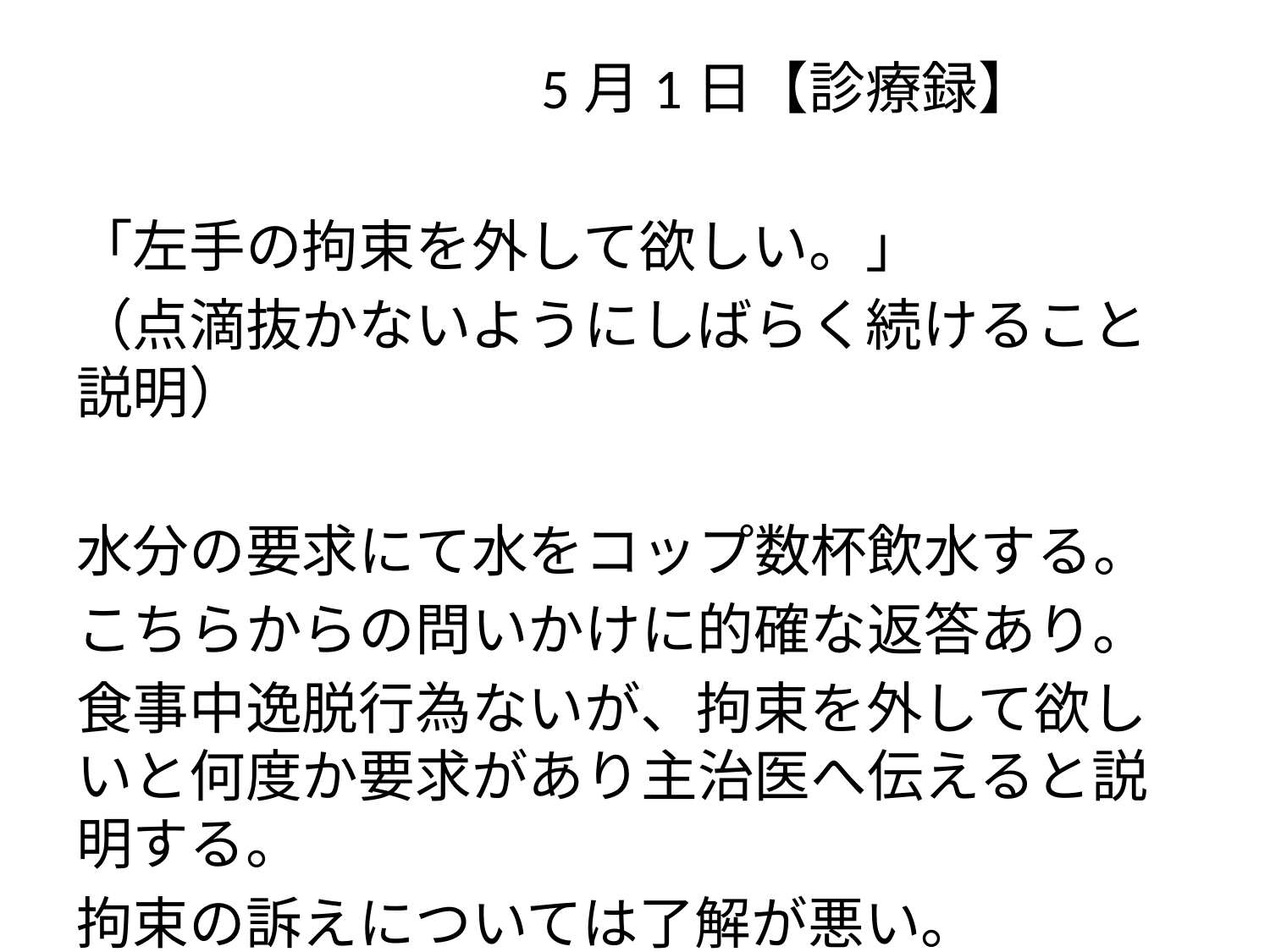

5月1日【診療録】

「左手の拘束を外して欲しい。」
（点滴抜かないようにしばらく続けること説明）

水分の要求にて水をコップ数杯飲水する。
こちらからの問いかけに的確な返答あり。
食事中逸脱行為ないが、拘束を外して欲しいと何度か要求があり主治医へ伝えると説明する。
拘束の訴えについては了解が悪い。